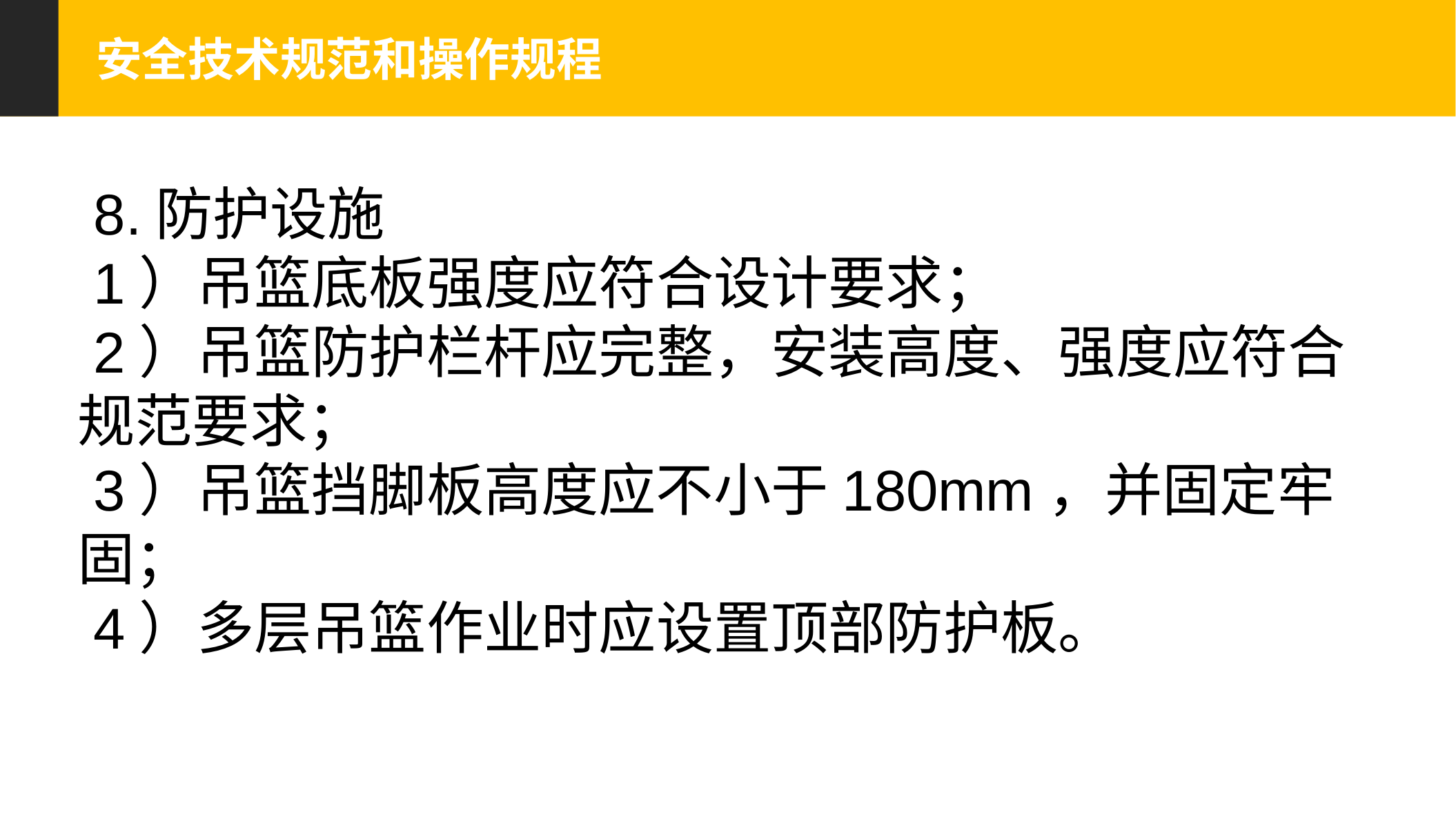

安全技术规范和操作规程
 8.防护设施
 1）吊篮底板强度应符合设计要求；
 2）吊篮防护栏杆应完整，安装高度、强度应符合规范要求；
 3）吊篮挡脚板高度应不小于180mm，并固定牢固；
 4）多层吊篮作业时应设置顶部防护板。